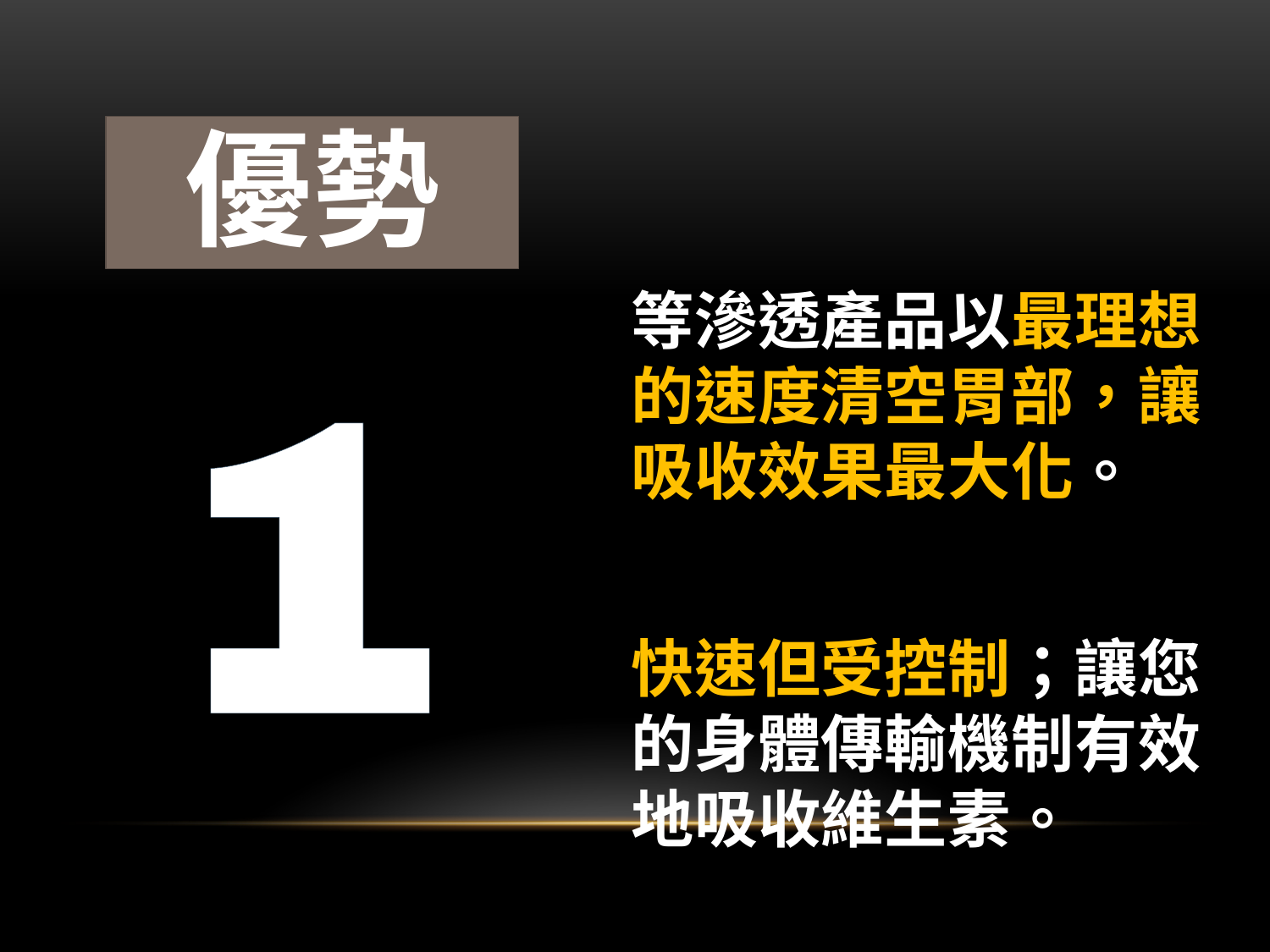

# 優勢
	等滲透產品以最理想的速度清空胃部，讓吸收效果最大化。

	快速但受控制；讓您的身體傳輸機制有效地吸收維生素。
1